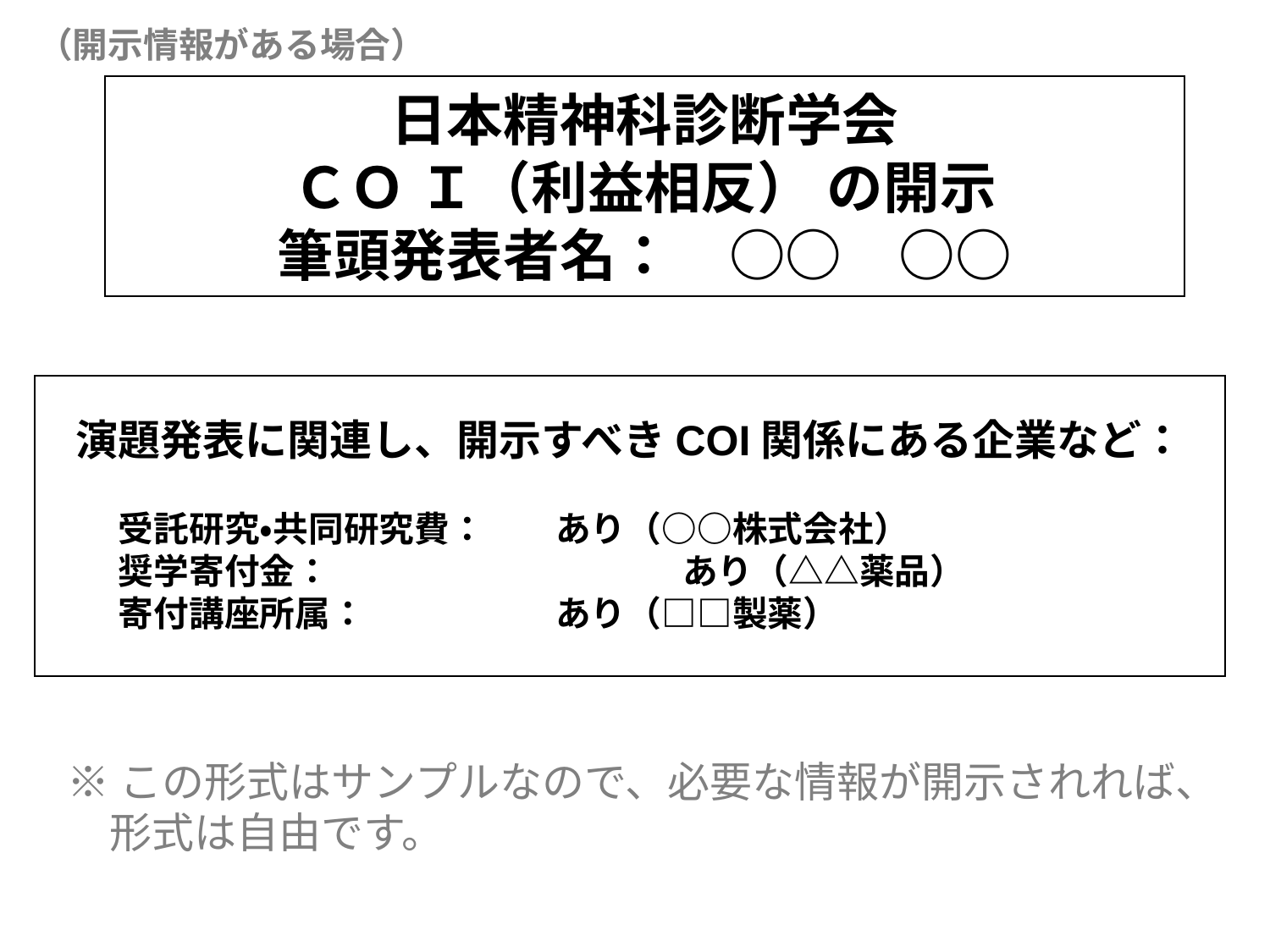

（開示情報がある場合）
# 日本精神科診断学会 ＣＯ Ｉ（利益相反） の開示 筆頭発表者名：　○○　○○
演題発表に関連し、開示すべきCOI関係にある企業など：

　　受託研究・共同研究費：	あり（○○株式会社）
　　奨学寄付金：			あり（△△薬品）
　　寄付講座所属：		あり（□□製薬）
※この形式はサンプルなので、必要な情報が開示されれば、
　形式は自由です。